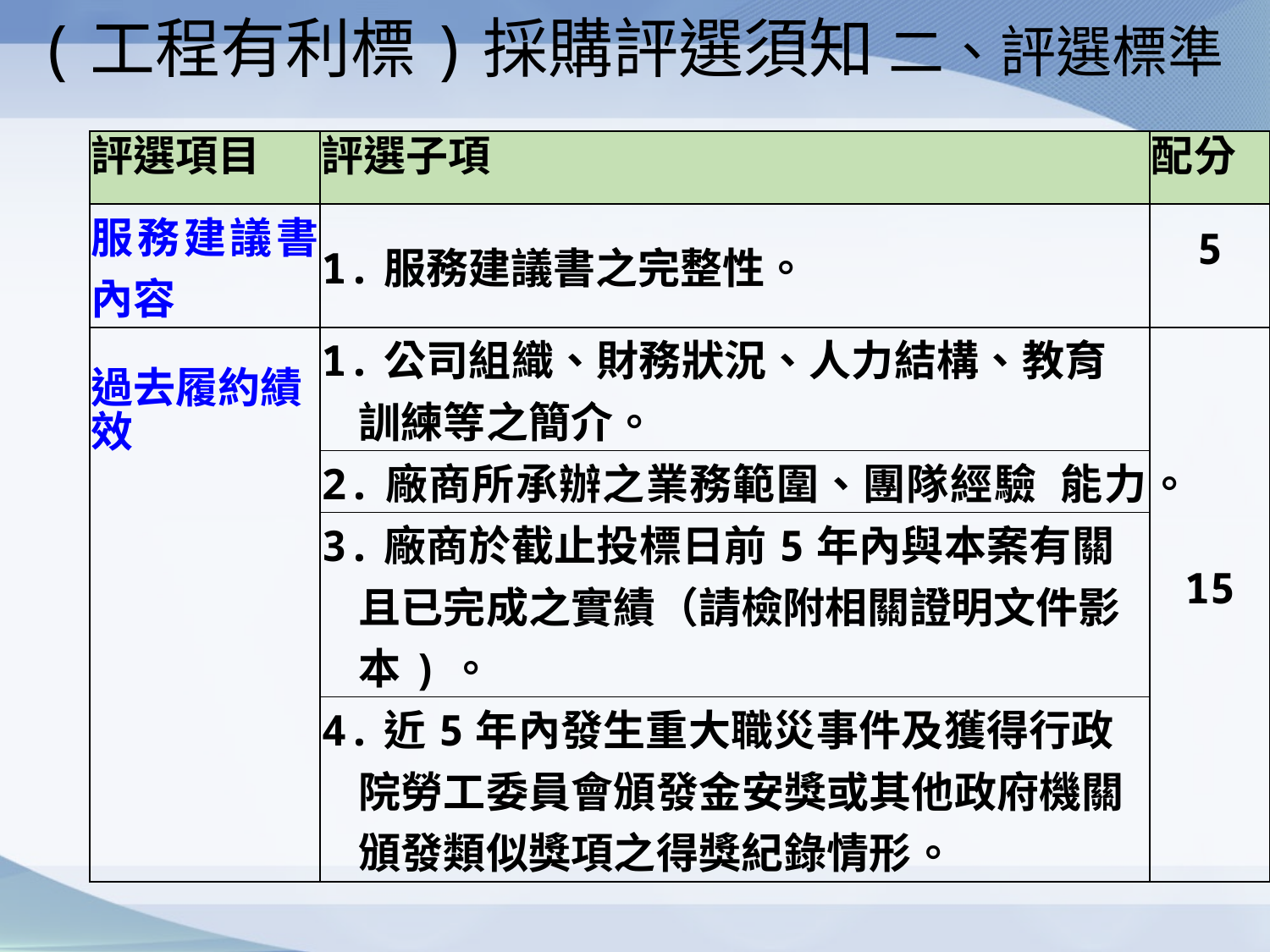

# (工程有利標)採購評選須知 二、評選標準
| 評選項目 | 評選子項 | 配分 |
| --- | --- | --- |
| 服務建議書內容 | 1.服務建議書之完整性。 | 5 |
| 過去履約績效 | 1.公司組織、財務狀況、人力結構、教育訓練等之簡介。 | 15 |
|  | 2.廠商所承辦之業務範圍、團隊經驗 能力。 |  |
|  | 3.廠商於截止投標日前5年內與本案有關且已完成之實績（請檢附相關證明文件影本)。 |  |
|  | 4.近5年內發生重大職災事件及獲得行政院勞工委員會頒發金安獎或其他政府機關頒發類似獎項之得獎紀錄情形。 |  |